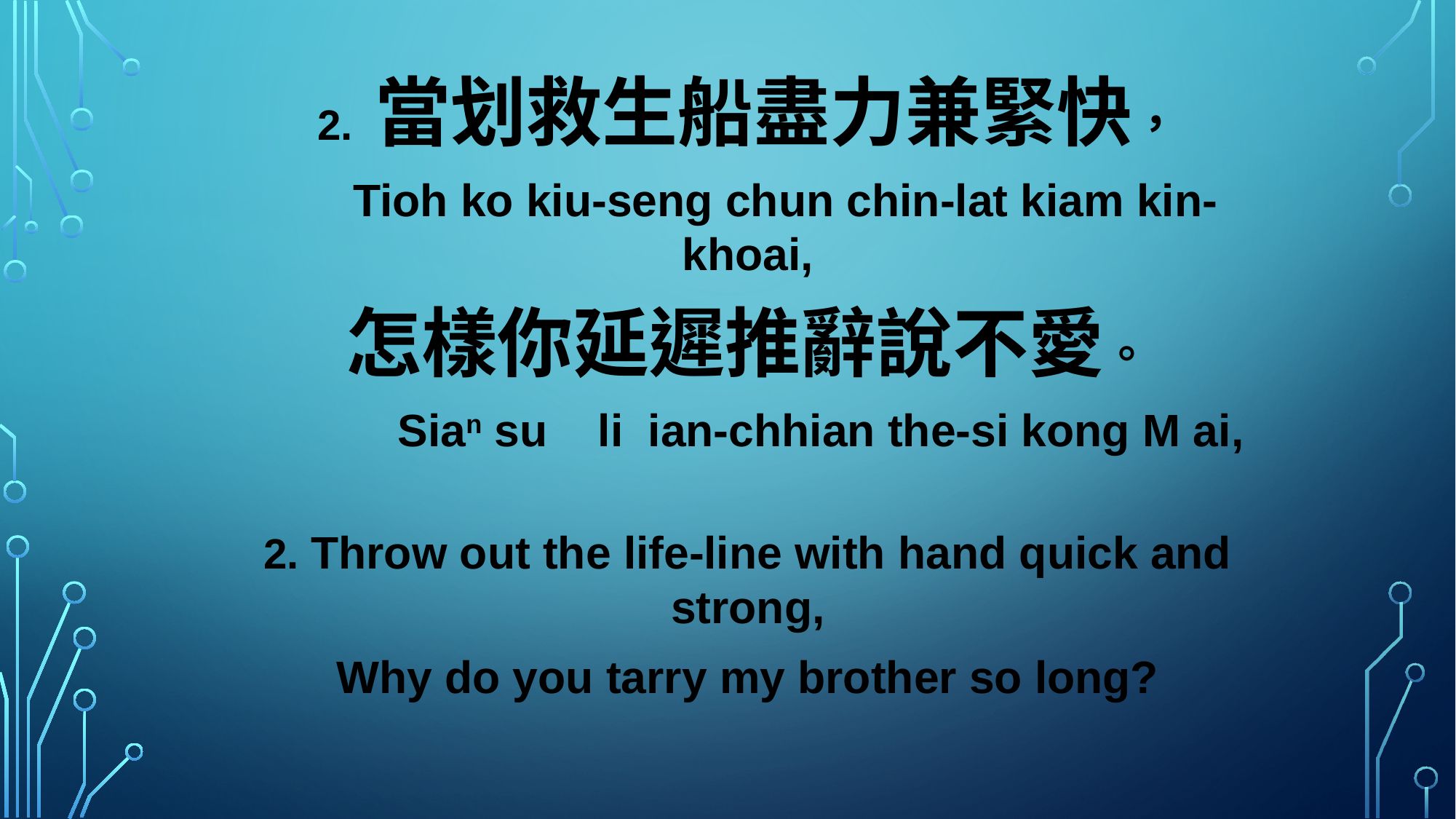

2. 當划救生船盡力兼緊快，
      Tioh ko kiu-seng chun chin-lat kiam kin-khoai,
怎樣你延遲推辭說不愛。
              Sian su    li  ian-chhian the-si kong M ai,

2. Throw out the life-line with hand quick and strong,
Why do you tarry my brother so long?